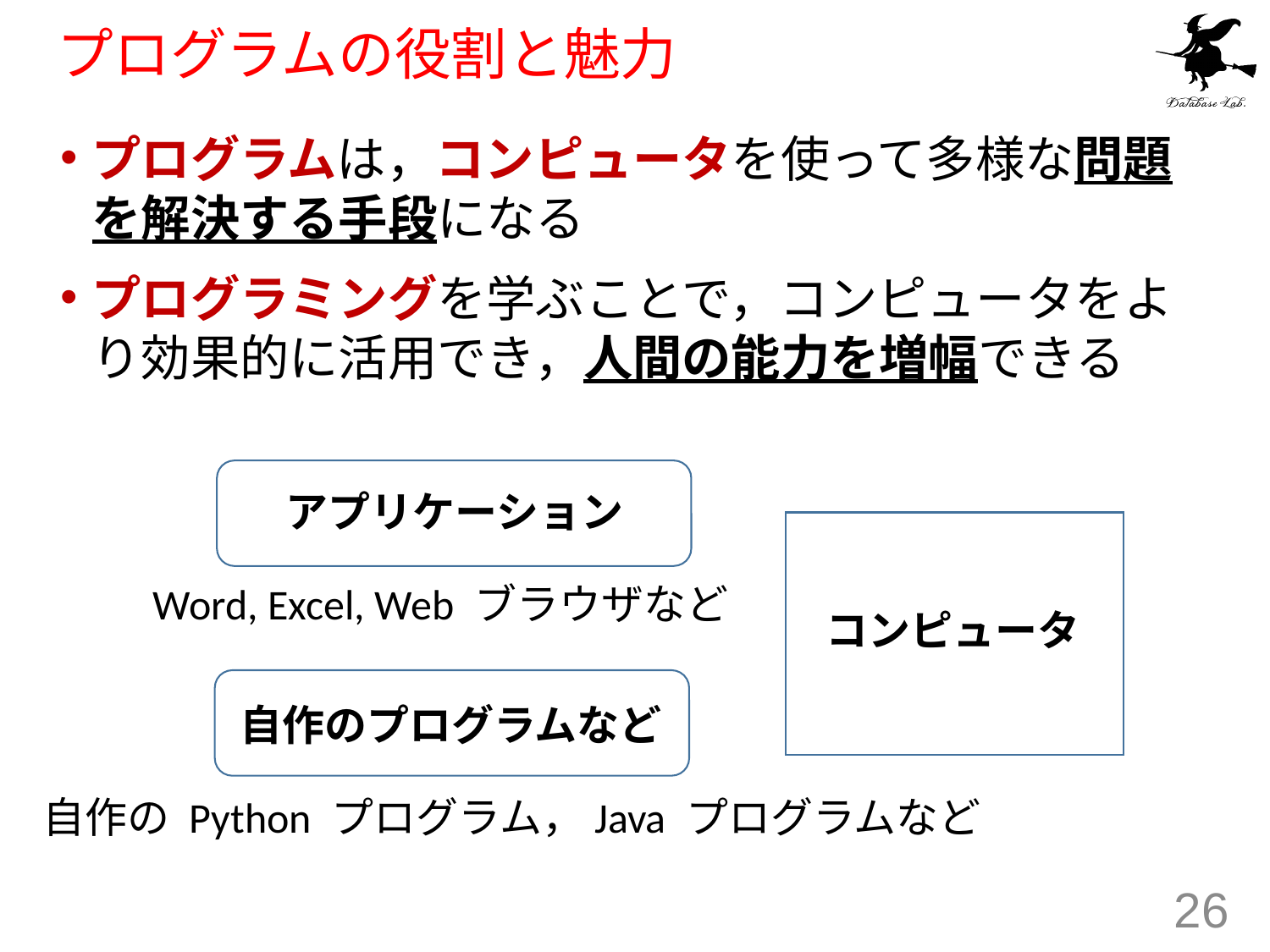

# プログラムの役割と魅力
プログラムは，コンピュータを使って多様な問題を解決する手段になる
プログラミングを学ぶことで，コンピュータをより効果的に活用でき，人間の能力を増幅できる

アプリケーション

Word, Excel, Web ブラウザなど
コンピュータ

自作のプログラムなど
自作の Python プログラム，Java プログラムなど
26